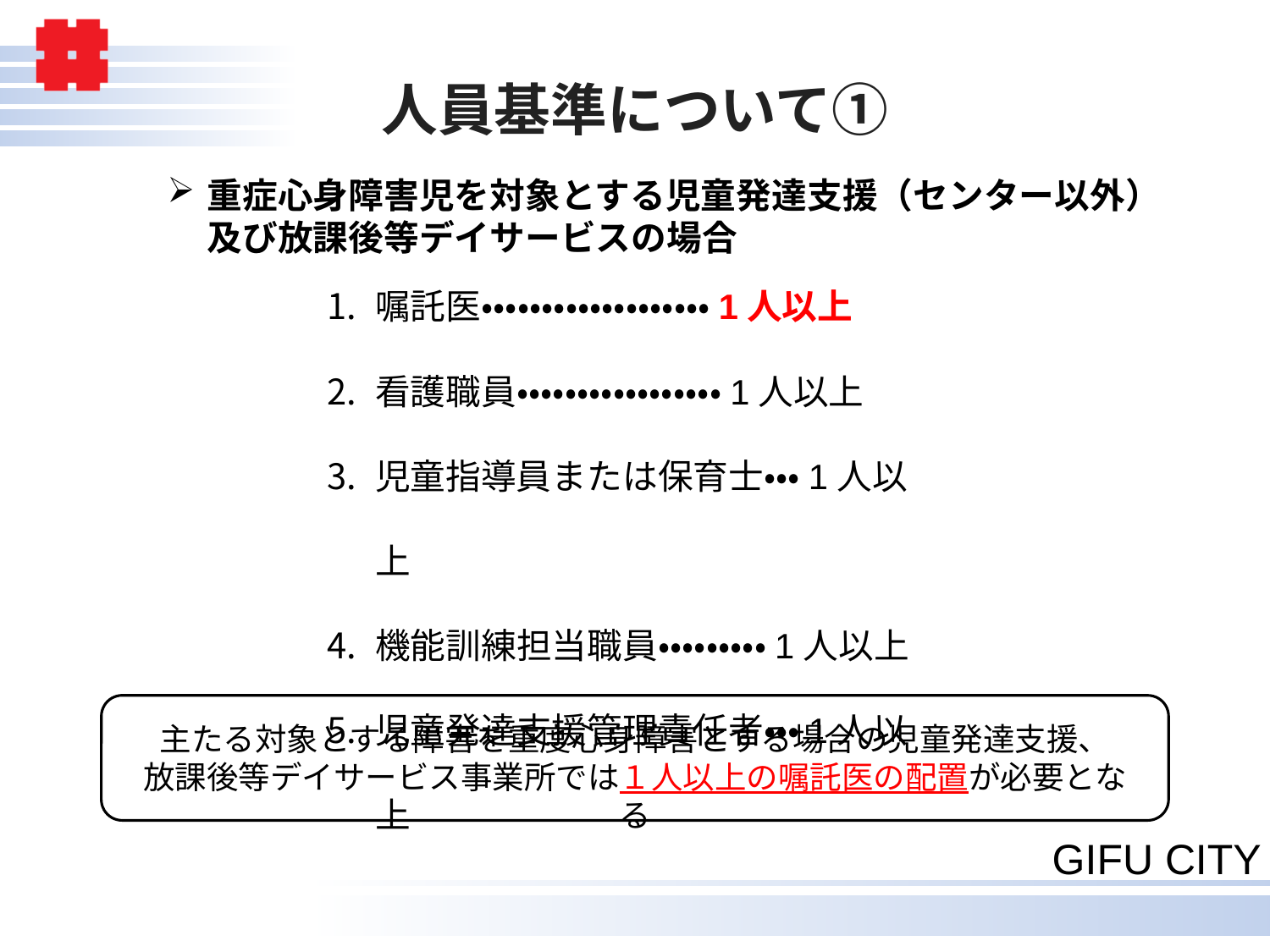

# 人員基準について①
重症心身障害児を対象とする児童発達支援（センター以外）及び放課後等デイサービスの場合
嘱託医・・・・・・・・・・・・・・・・・・・1人以上
看護職員・・・・・・・・・・・・・・・・・1人以上
児童指導員または保育士・・・1人以上
機能訓練担当職員・・・・・・・・・1人以上
児童発達支援管理責任者・・・1人以上

主たる対象とする障害を重度心身障害とする場合の児童発達支援、
放課後等デイサービス事業所では１人以上の嘱託医の配置が必要となる